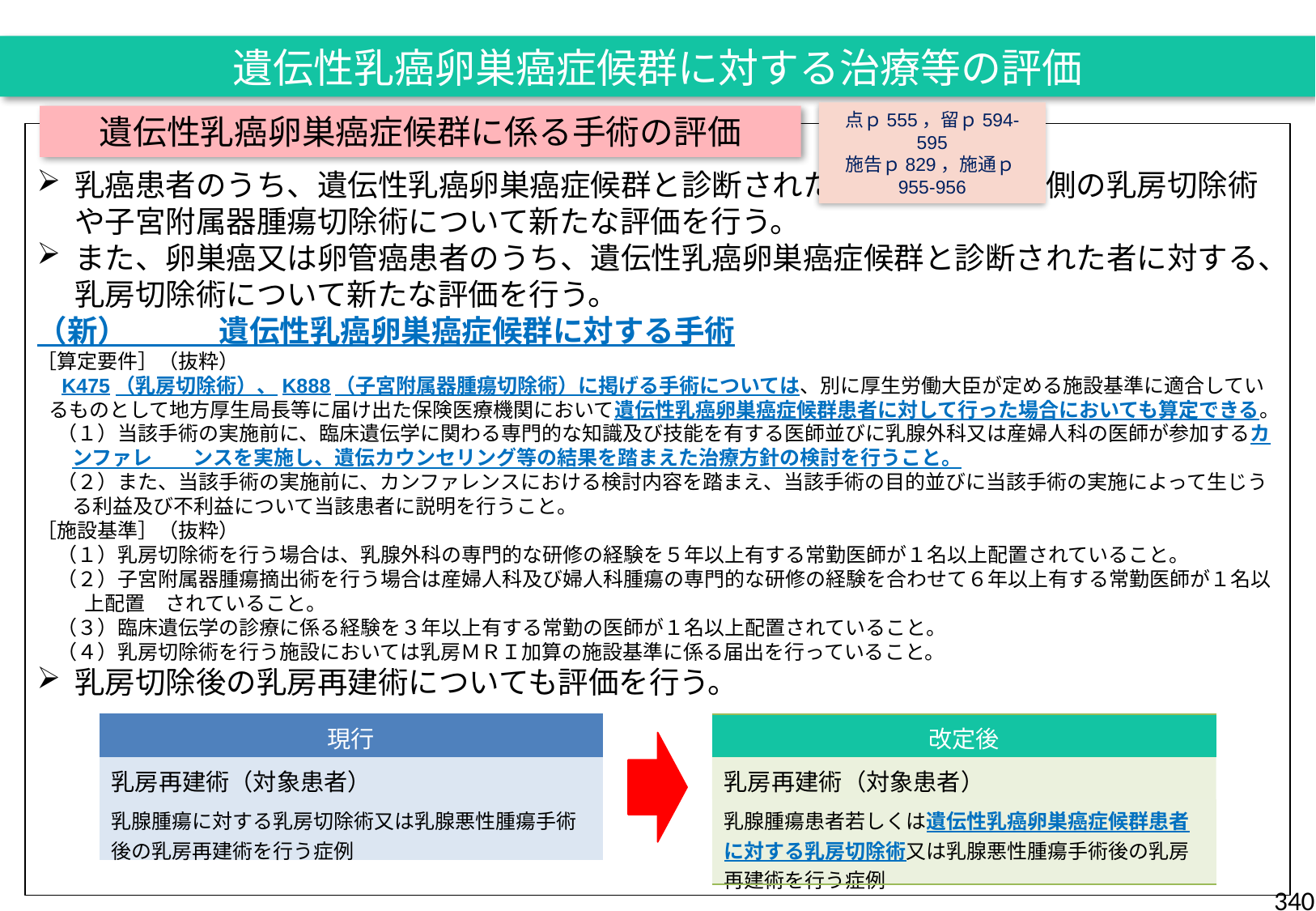

遺伝性乳癌卵巣癌症候群に対する治療等の評価
点ｐ555，留ｐ594-595
施告ｐ829，施通ｐ955-956
遺伝性乳癌卵巣癌症候群に係る手術の評価

乳癌患者のうち、遺伝性乳癌卵巣癌症候群と診断されたものに対する対側の乳房切除術や子宮附属器腫瘍切除術について新たな評価を行う。
また、卵巣癌又は卵管癌患者のうち、遺伝性乳癌卵巣癌症候群と診断された者に対する、乳房切除術について新たな評価を行う。
（新）　　　遺伝性乳癌卵巣癌症候群に対する手術
［算定要件］（抜粋）
　K475（乳房切除術）、K888（子宮附属器腫瘍切除術）に掲げる手術については、別に厚生労働大臣が定める施設基準に適合しているものとして地方厚生局長等に届け出た保険医療機関において遺伝性乳癌卵巣癌症候群患者に対して行った場合においても算定できる。
　（１）当該手術の実施前に、臨床遺伝学に関わる専門的な知識及び技能を有する医師並びに乳腺外科又は産婦人科の医師が参加するカンファレ　　ンスを実施し、遺伝カウンセリング等の結果を踏まえた治療方針の検討を行うこと。
　（２）また、当該手術の実施前に、カンファレンスにおける検討内容を踏まえ、当該手術の目的並びに当該手術の実施によって生じうる利益及び不利益について当該患者に説明を行うこと。
［施設基準］（抜粋）
　（１）乳房切除術を行う場合は、乳腺外科の専門的な研修の経験を５年以上有する常勤医師が１名以上配置されていること。
　（２）子宮附属器腫瘍摘出術を行う場合は産婦人科及び婦人科腫瘍の専門的な研修の経験を合わせて６年以上有する常勤医師が１名以上配置　されていること。
　（３）臨床遺伝学の診療に係る経験を３年以上有する常勤の医師が１名以上配置されていること。
　（４）乳房切除術を行う施設においては乳房ＭＲＩ加算の施設基準に係る届出を行っていること。
乳房切除後の乳房再建術についても評価を行う。

| 現行 |
| --- |
| 乳房再建術（対象患者） |
| 乳腺腫瘍に対する乳房切除術又は乳腺悪性腫瘍手術後の乳房再建術を行う症例 |
| 改定後 |
| --- |
| 乳房再建術（対象患者） |
| 乳腺腫瘍患者若しくは遺伝性乳癌卵巣癌症候群患者に対する乳房切除術又は乳腺悪性腫瘍手術後の乳房再建術を行う症例 |

340